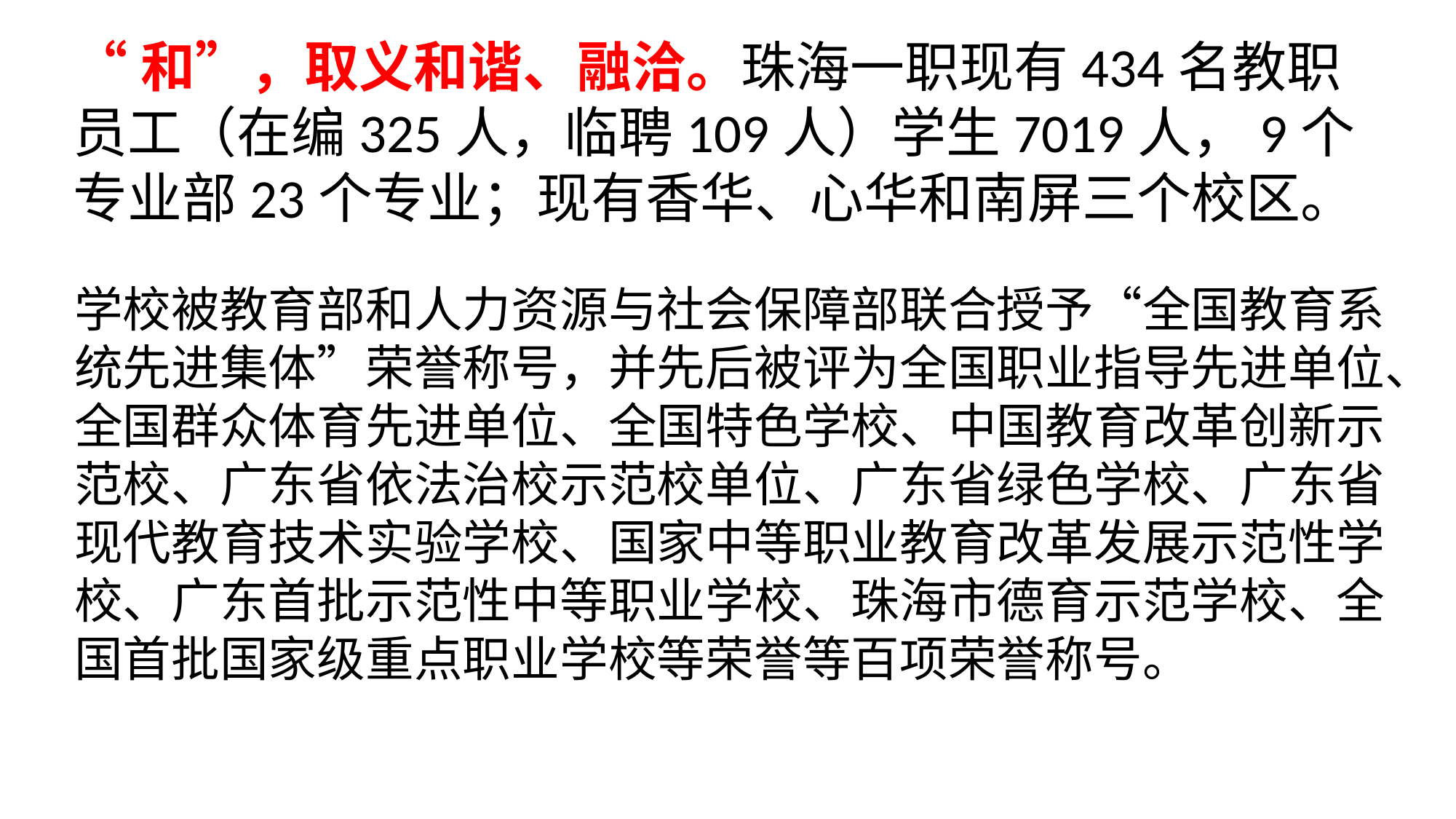

“和”，取义和谐、融洽。珠海一职现有434名教职员工（在编325人，临聘109人）学生7019人，9个专业部23个专业；现有香华、心华和南屏三个校区。
学校被教育部和人力资源与社会保障部联合授予“全国教育系统先进集体”荣誉称号，并先后被评为全国职业指导先进单位、全国群众体育先进单位、全国特色学校、中国教育改革创新示范校、广东省依法治校示范校单位、广东省绿色学校、广东省现代教育技术实验学校、国家中等职业教育改革发展示范性学校、广东首批示范性中等职业学校、珠海市德育示范学校、全国首批国家级重点职业学校等荣誉等百项荣誉称号。